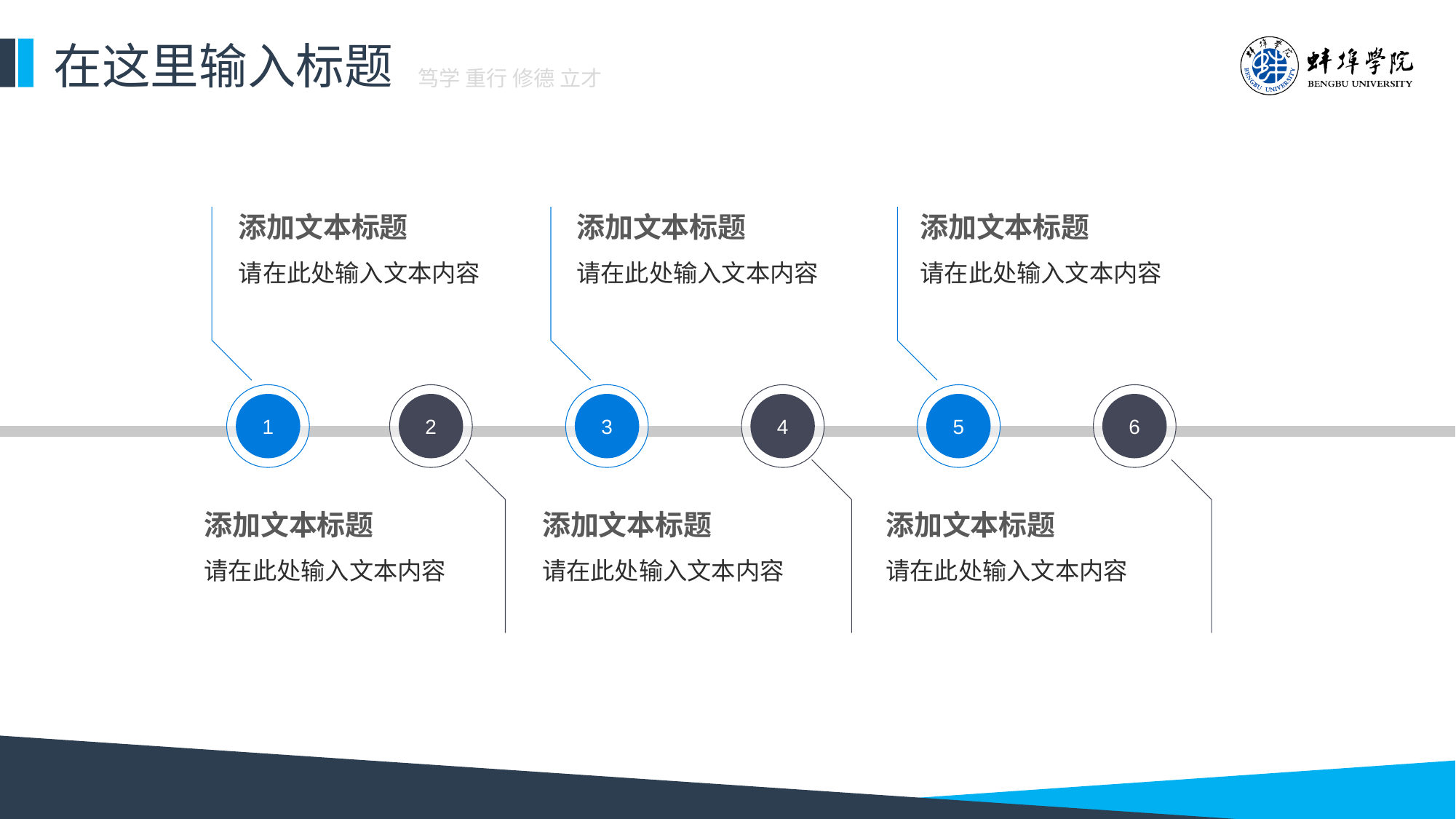

在这里输入标题
笃学 重行 修德 立才
添加文本标题
请在此处输入文本内容
添加文本标题
请在此处输入文本内容
添加文本标题
请在此处输入文本内容

1
2
3
4
5
6

添加文本标题
请在此处输入文本内容
添加文本标题
请在此处输入文本内容
添加文本标题
请在此处输入文本内容